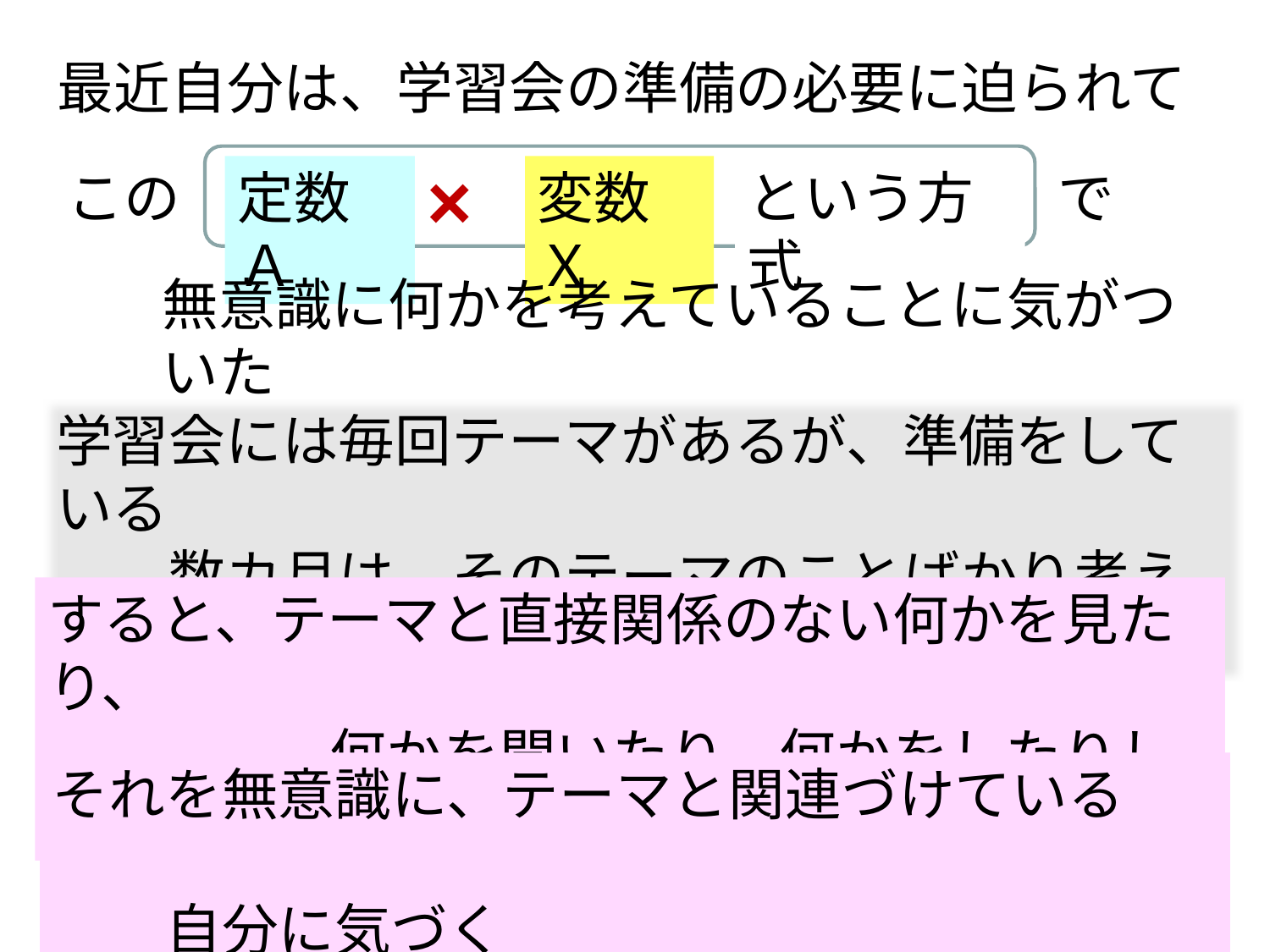

最近自分は、学習会の準備の必要に迫られて

×
定数Ａ
変数Ｘ
この
という方式
で
無意識に何かを考えていることに気がついた
学習会には毎回テーマがあるが、準備をしている
　　数カ月は、そのテーマのことばかり考えている
すると、テーマと直接関係のない何かを見たり、
　　　　　何かを聞いたり、何かをしたりしていても
それを無意識に、テーマと関連づけている
　　　　　　　　　　　　　　　　　　　　　　自分に気づく